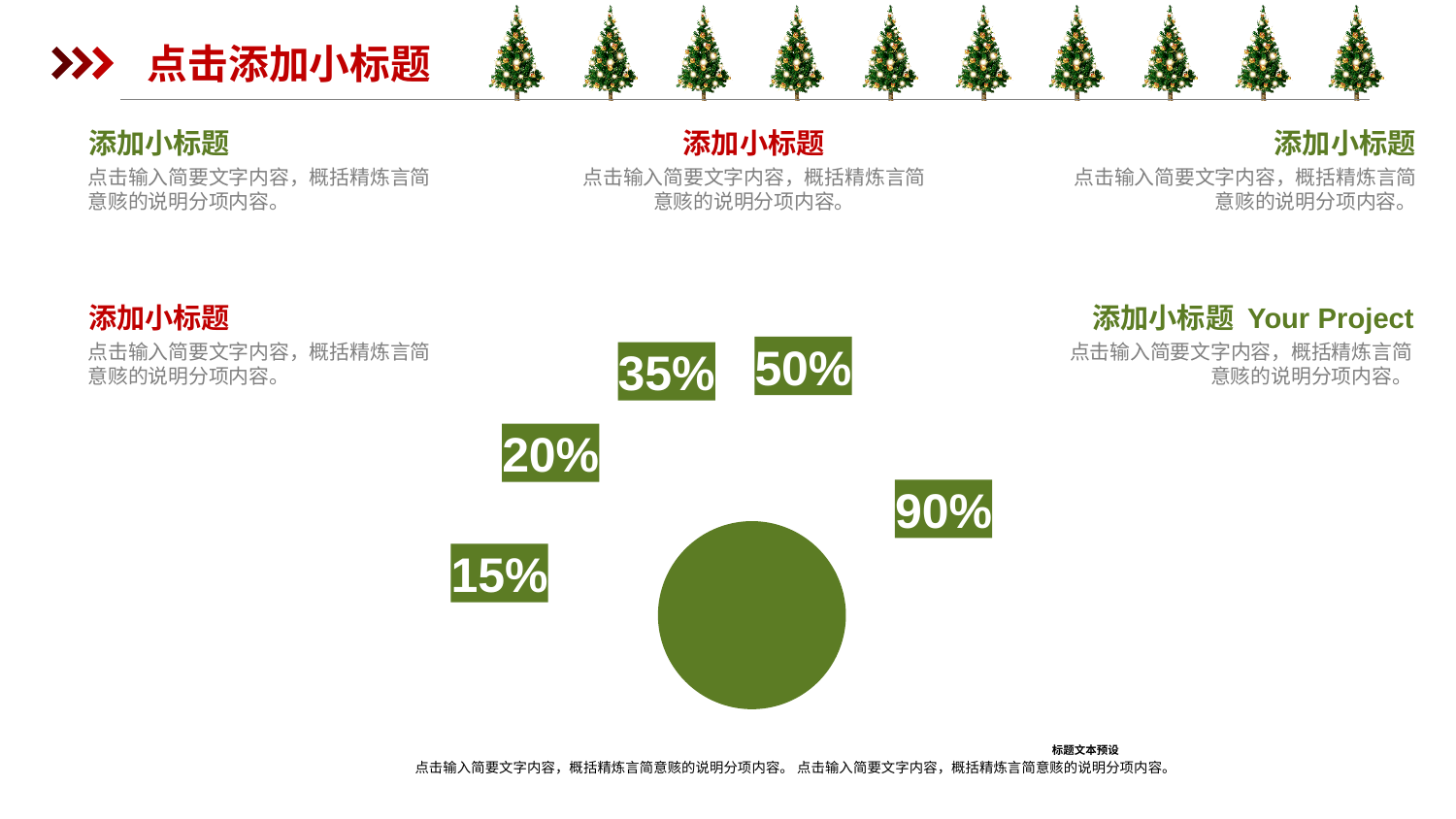

点击添加小标题

添加小标题
点击输入简要文字内容，概括精炼言简意赅的说明分项内容。
添加小标题
点击输入简要文字内容，概括精炼言简意赅的说明分项内容。
添加小标题
点击输入简要文字内容，概括精炼言简意赅的说明分项内容。
添加小标题
点击输入简要文字内容，概括精炼言简意赅的说明分项内容。
添加小标题 Your Project
点击输入简要文字内容，概括精炼言简意赅的说明分项内容。
50%
35%
20%
90%

15%
标题文本预设
点击输入简要文字内容，概括精炼言简意赅的说明分项内容。 点击输入简要文字内容，概括精炼言简意赅的说明分项内容。